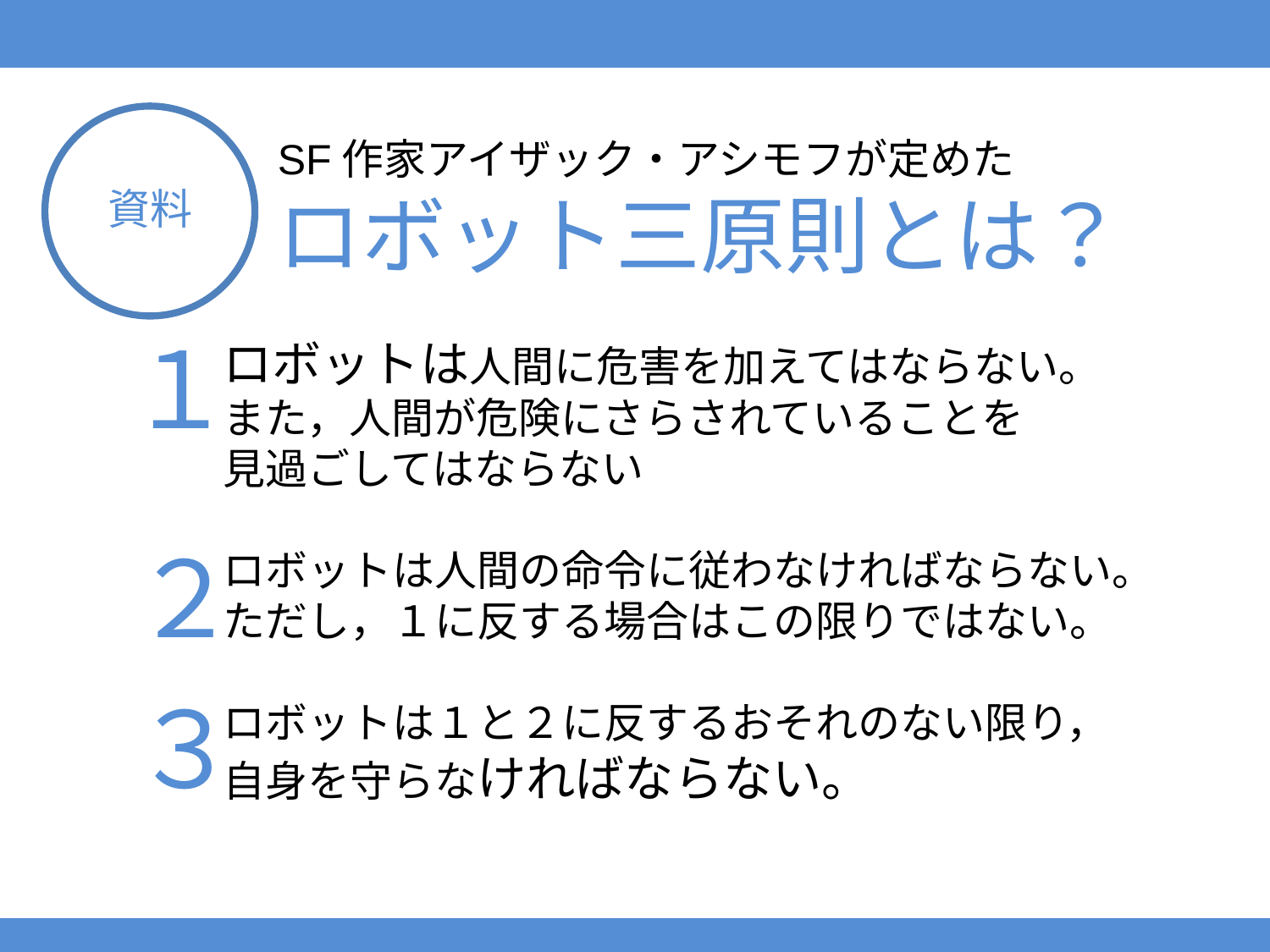

SF作家アイザック・アシモフが定めた

資料
# ロボット三原則とは？
１
ロボットは人間に危害を加えてはならない。
また，人間が危険にさらされていることを
見過ごしてはならない

ロボットは人間の命令に従わなければならない。
ただし，１に反する場合はこの限りではない。

ロボットは１と２に反するおそれのない限り，
自身を守らなければならない。
２
３